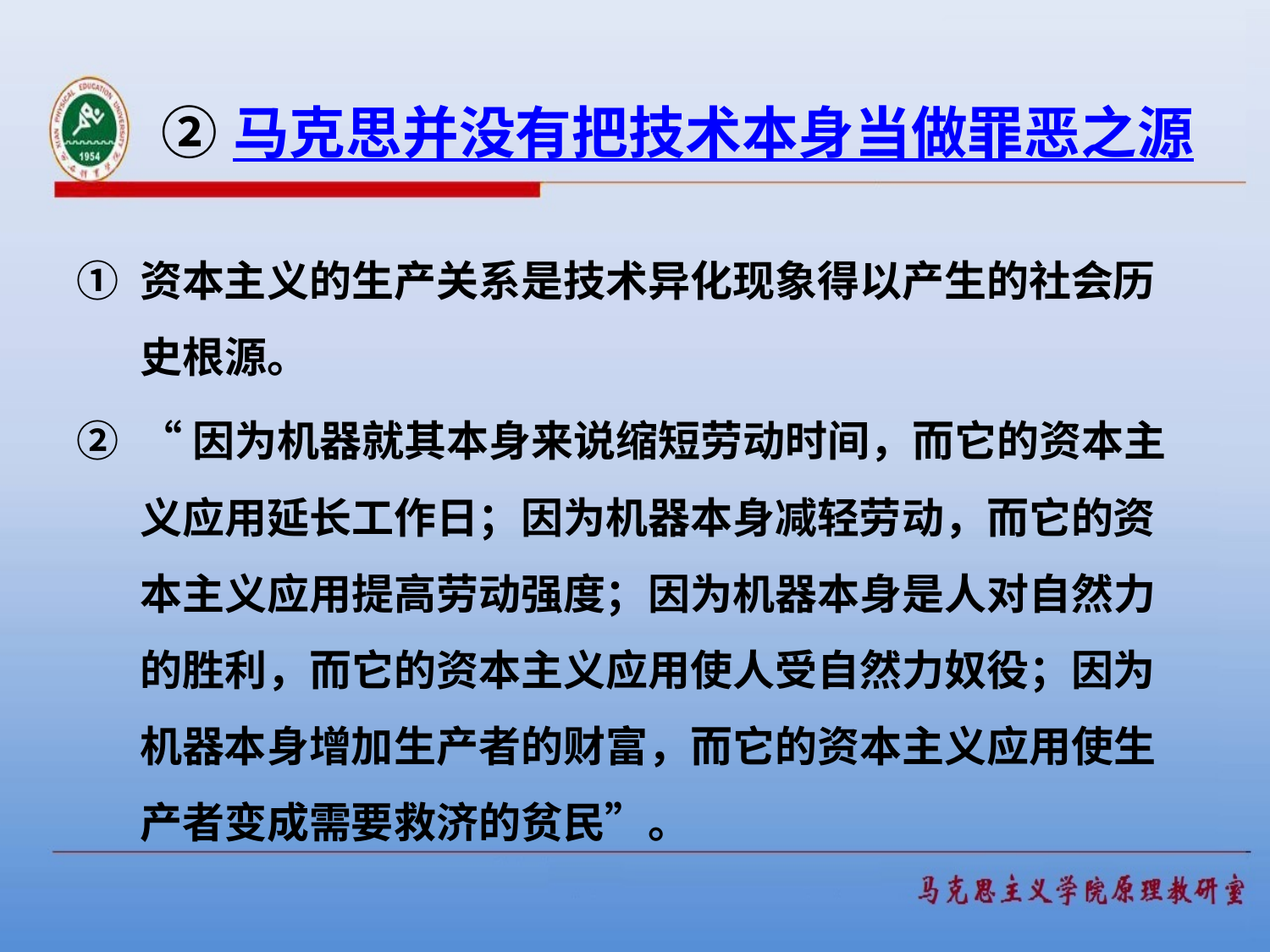

# 马克思并没有把技术本身当做罪恶之源
资本主义的生产关系是技术异化现象得以产生的社会历史根源。
“因为机器就其本身来说缩短劳动时间，而它的资本主义应用延长工作日；因为机器本身减轻劳动，而它的资本主义应用提高劳动强度；因为机器本身是人对自然力的胜利，而它的资本主义应用使人受自然力奴役；因为机器本身增加生产者的财富，而它的资本主义应用使生产者变成需要救济的贫民”。